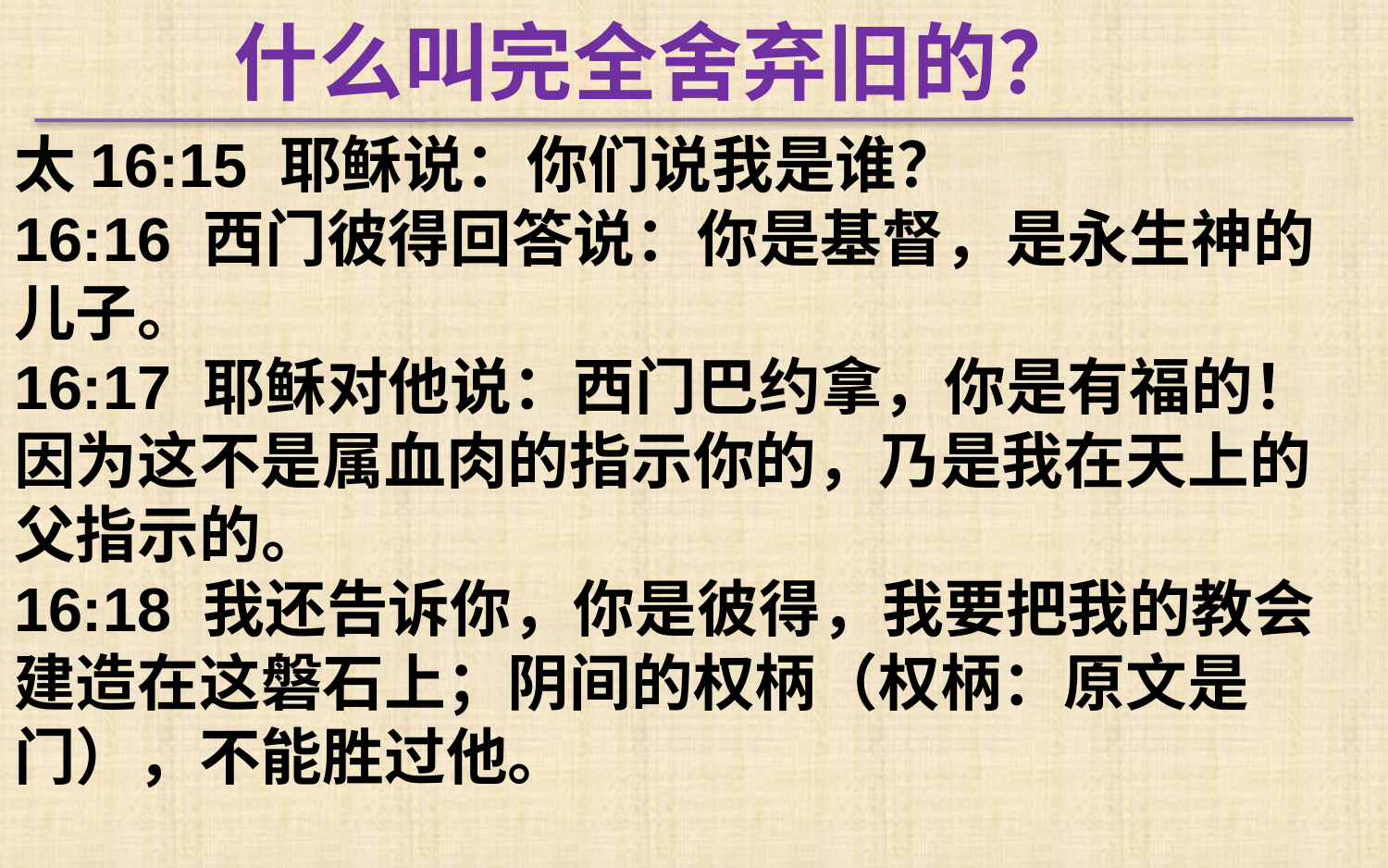

什么叫完全舍弃旧的？
太16:15 耶稣说：你们说我是谁？
16:16 西门彼得回答说：你是基督，是永生神的儿子。
16:17 耶稣对他说：西门巴约拿，你是有福的！因为这不是属血肉的指示你的，乃是我在天上的父指示的。
16:18 我还告诉你，你是彼得，我要把我的教会建造在这磐石上；阴间的权柄（权柄：原文是门），不能胜过他。